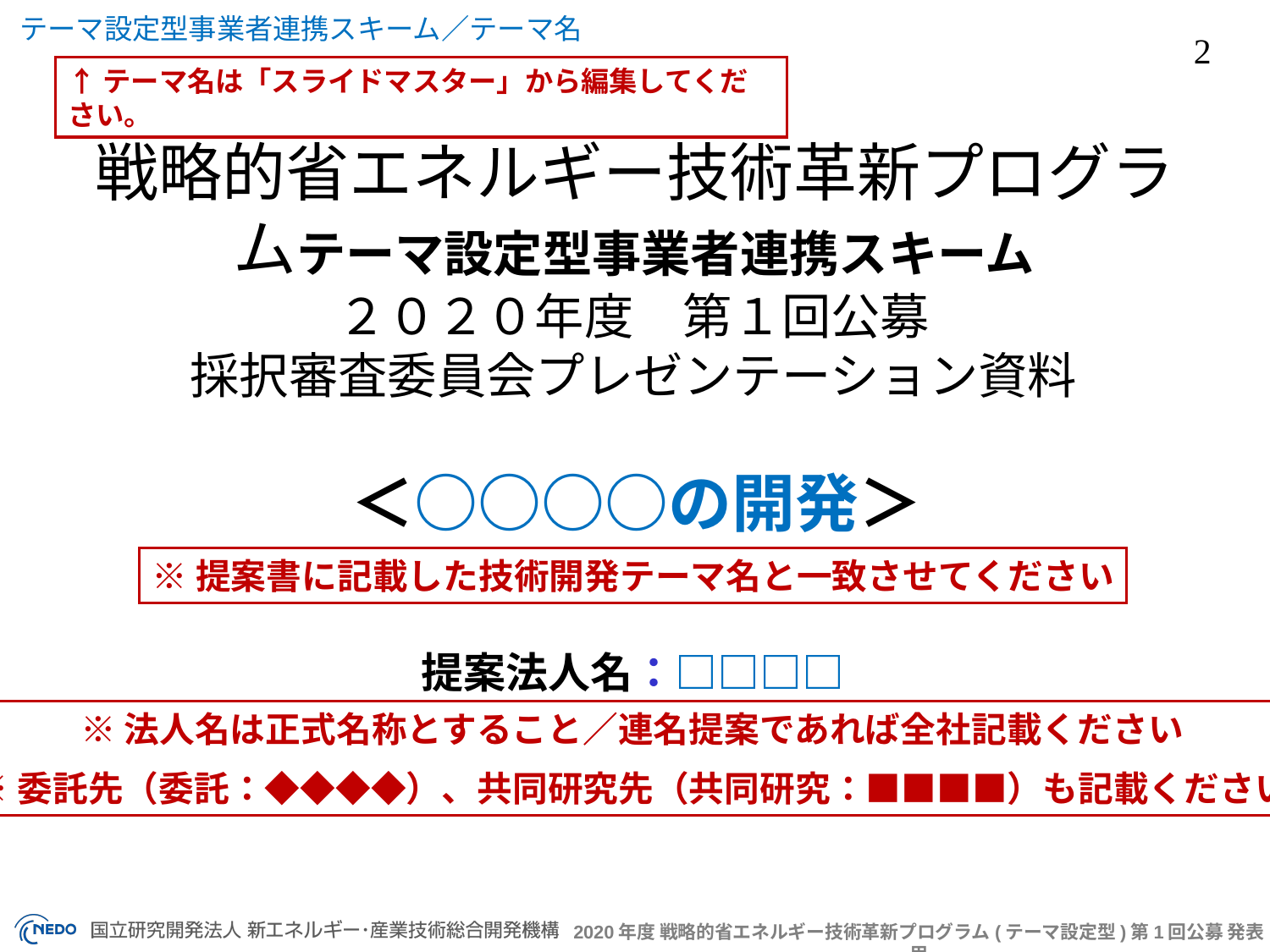

↑テーマ名は「スライドマスター」から編集してください。
戦略的省エネルギー技術革新プログラムテーマ設定型事業者連携スキーム
２０２０年度　第１回公募
採択審査委員会プレゼンテーション資料
＜○○○○の開発＞
※提案書に記載した技術開発テーマ名と一致させてください
提案法人名：□□□□
※法人名は正式名称とすること／連名提案であれば全社記載ください
※委託先（委託：◆◆◆◆）、共同研究先（共同研究：■■■■）も記載ください